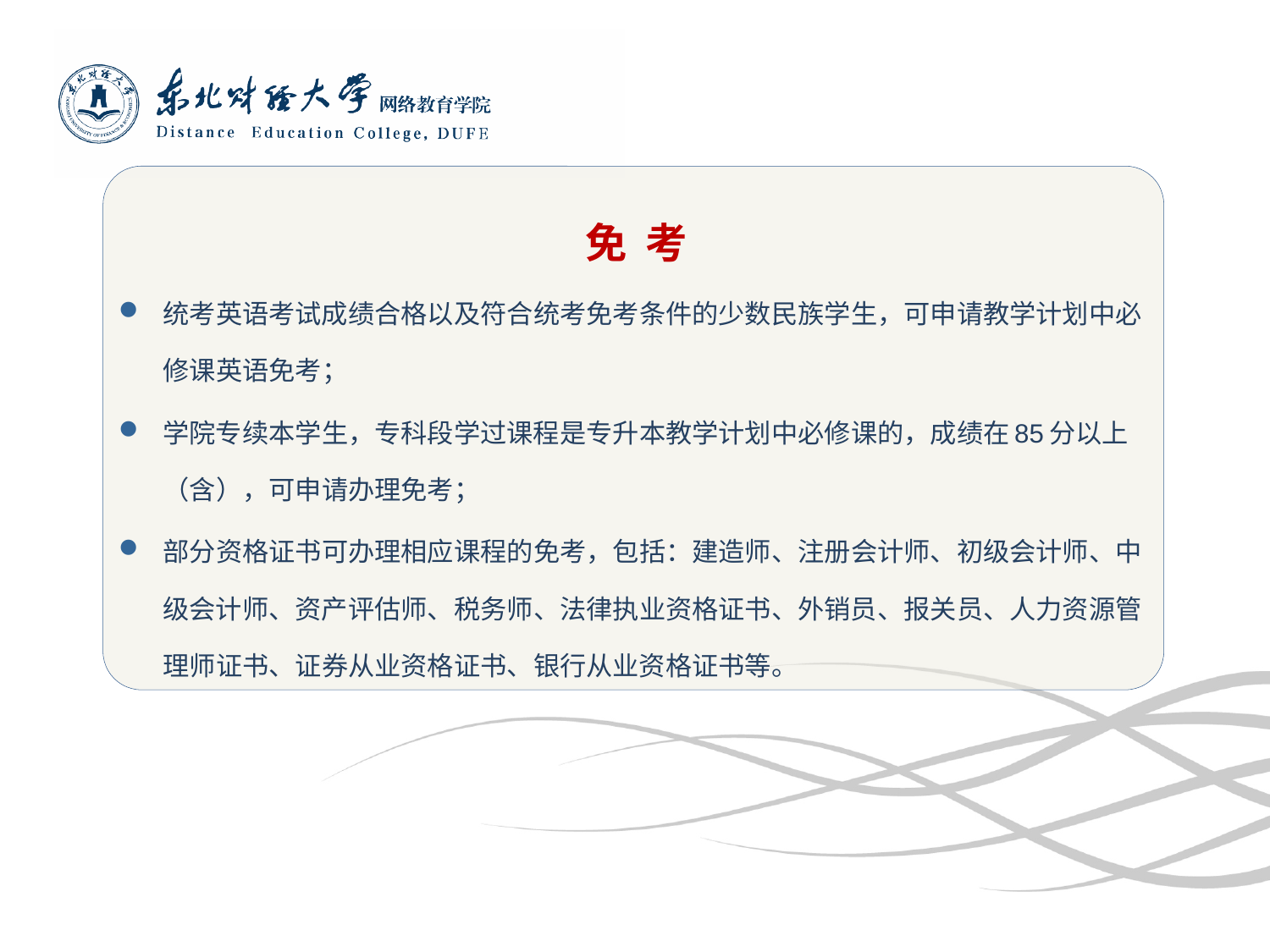

免  考
统考英语考试成绩合格以及符合统考免考条件的少数民族学生，可申请教学计划中必修课英语免考；
学院专续本学生，专科段学过课程是专升本教学计划中必修课的，成绩在85分以上（含），可申请办理免考；
部分资格证书可办理相应课程的免考，包括：建造师、注册会计师、初级会计师、中级会计师、资产评估师、税务师、法律执业资格证书、外销员、报关员、人力资源管理师证书、证券从业资格证书、银行从业资格证书等。